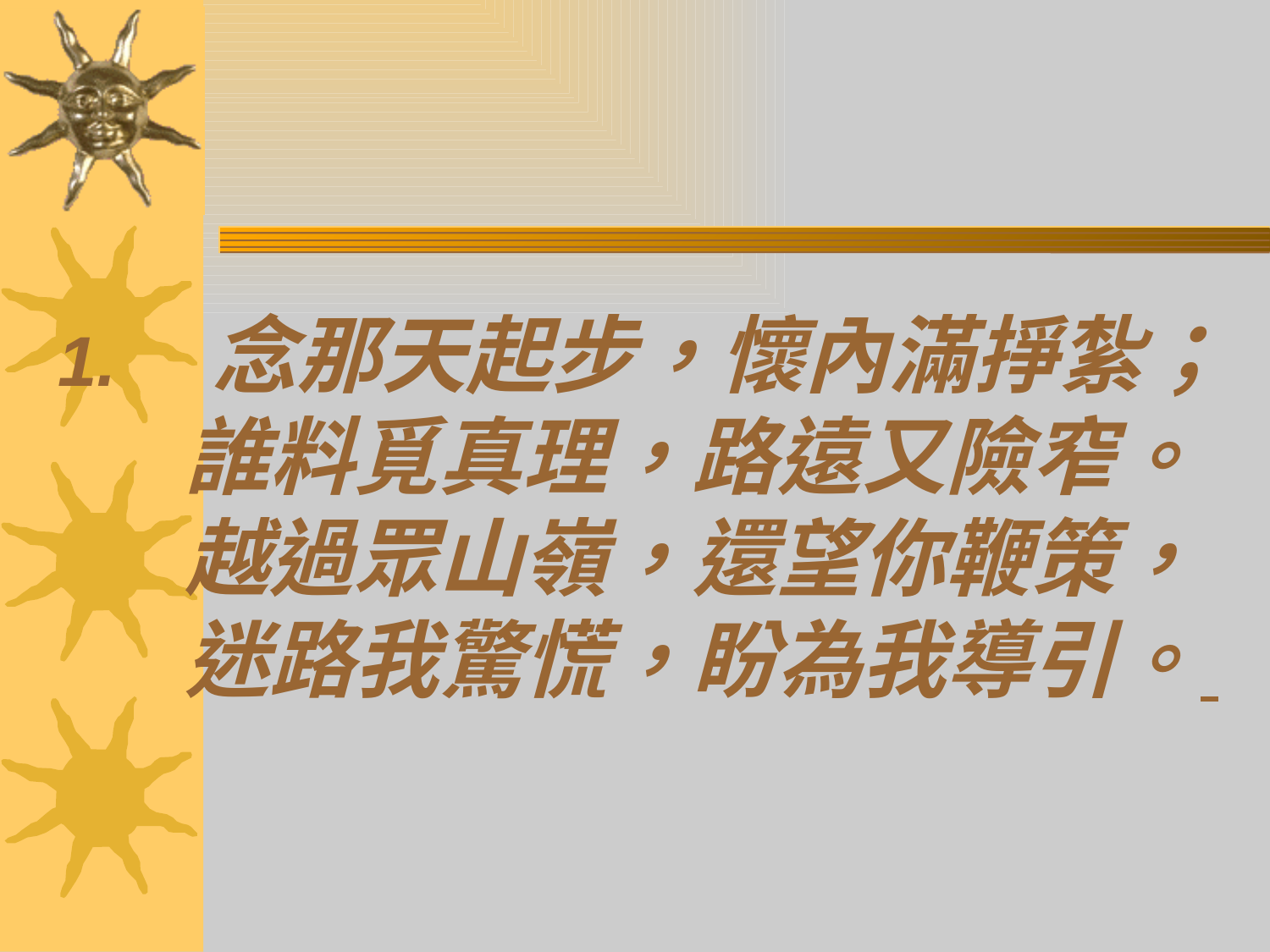

# 1.    念那天起步，懷內滿掙紮； 誰料覓真理，路遠又險窄。 越過眾山嶺，還望你鞭策， 迷路我驚慌，盼為我導引。